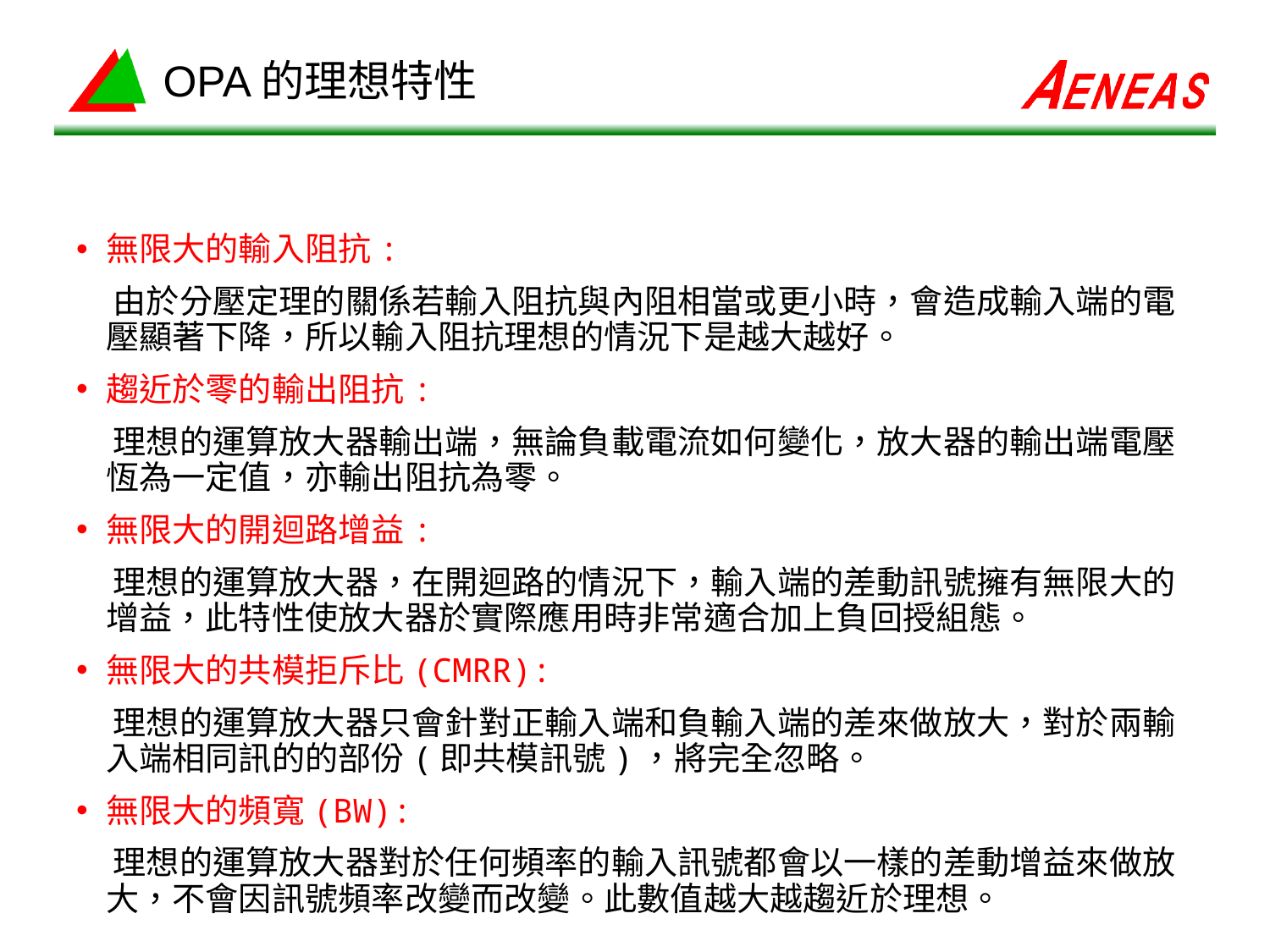

# OPA的理想特性
無限大的輸入阻抗:
    由於分壓定理的關係若輸入阻抗與內阻相當或更小時，會造成輸入端的電壓顯著下降，所以輸入阻抗理想的情況下是越大越好。
趨近於零的輸出阻抗:
    理想的運算放大器輸出端，無論負載電流如何變化，放大器的輸出端電壓恆為一定值，亦輸出阻抗為零。
無限大的開迴路增益:
    理想的運算放大器，在開迴路的情況下，輸入端的差動訊號擁有無限大的增益，此特性使放大器於實際應用時非常適合加上負回授組態。
無限大的共模拒斥比(CMRR):
    理想的運算放大器只會針對正輸入端和負輸入端的差來做放大，對於兩輸入端相同訊的的部份(即共模訊號)，將完全忽略。
無限大的頻寬(BW):
    理想的運算放大器對於任何頻率的輸入訊號都會以一樣的差動增益來做放大，不會因訊號頻率改變而改變。此數值越大越趨近於理想。